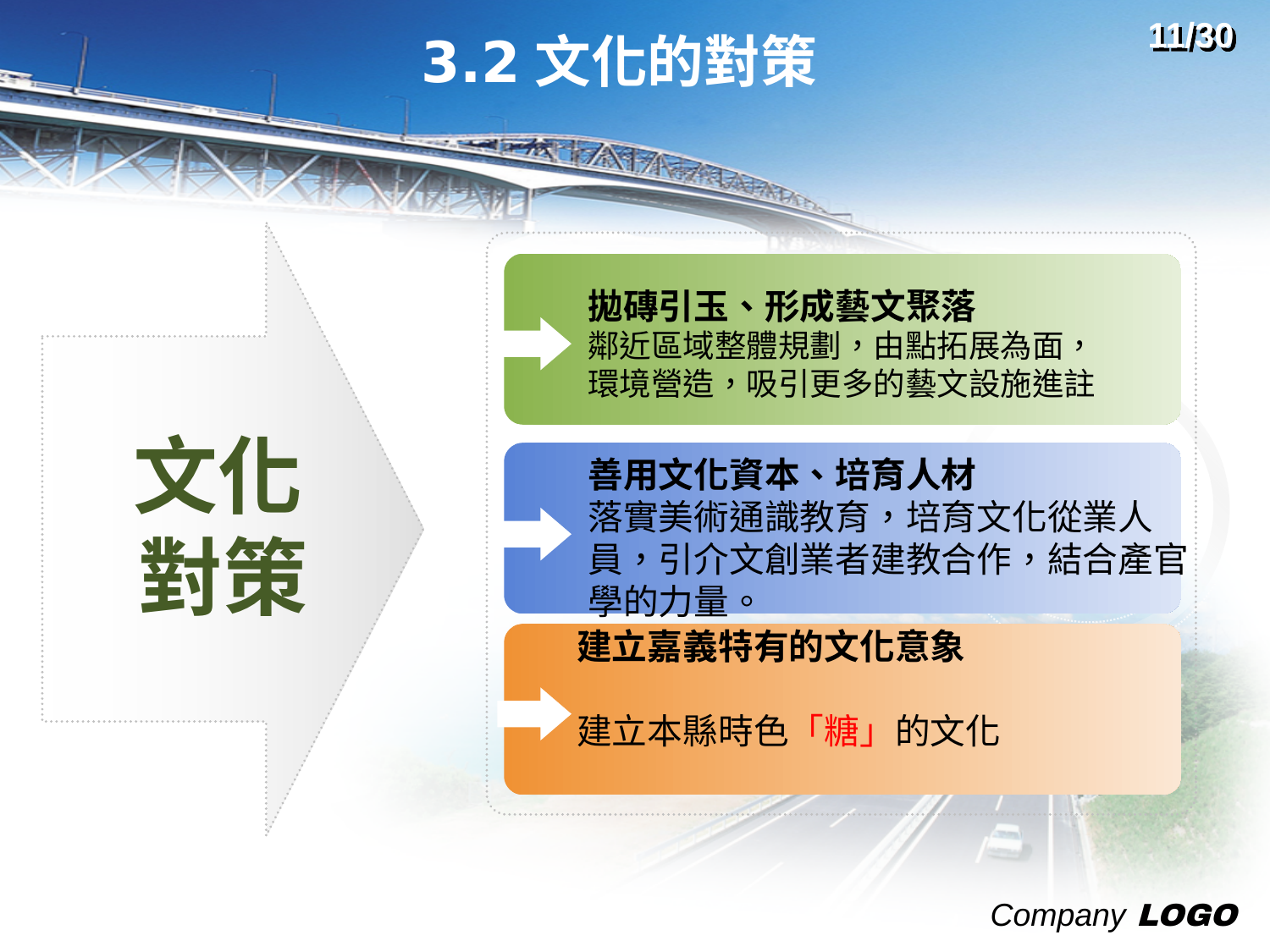

11/30
# 3.2文化的對策

拋磚引玉、形成藝文聚落
鄰近區域整體規劃，由點拓展為面，環境營造，吸引更多的藝文設施進註
 文化對策

善用文化資本、培育人材
落實美術通識教育，培育文化從業人員，引介文創業者建教合作，結合產官學的力量。
建立嘉義特有的文化意象

建立本縣時色「糖」的文化